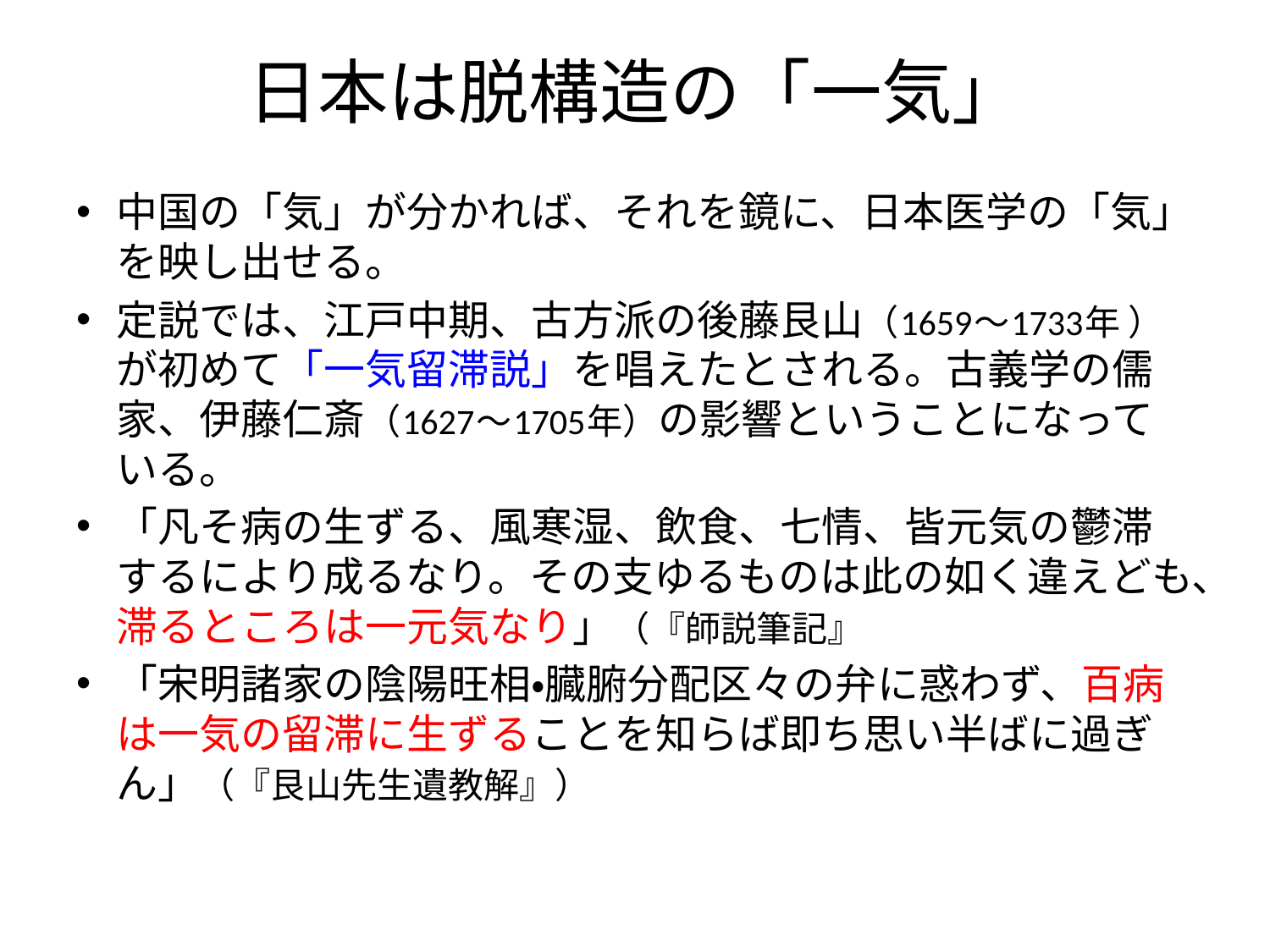

# 日本は脱構造の「一気」
中国の「気」が分かれば、それを鏡に、日本医学の「気」を映し出せる。
定説では、江戸中期、古方派の後藤艮山（1659〜1733年 ）が初めて「一気留滞説」を唱えたとされる。古義学の儒家、伊藤仁斎（1627〜1705年）の影響ということになっている。
「凡そ病の生ずる、風寒湿、飲食、七情、皆元気の鬱滞するにより成るなり。その支ゆるものは此の如く違えども、滞るところは一元気なり」（『師説筆記』
「宋明諸家の陰陽旺相・臓腑分配区々の弁に惑わず、百病は一気の留滞に生ずることを知らば即ち思い半ばに過ぎん」（『艮山先生遺教解』）